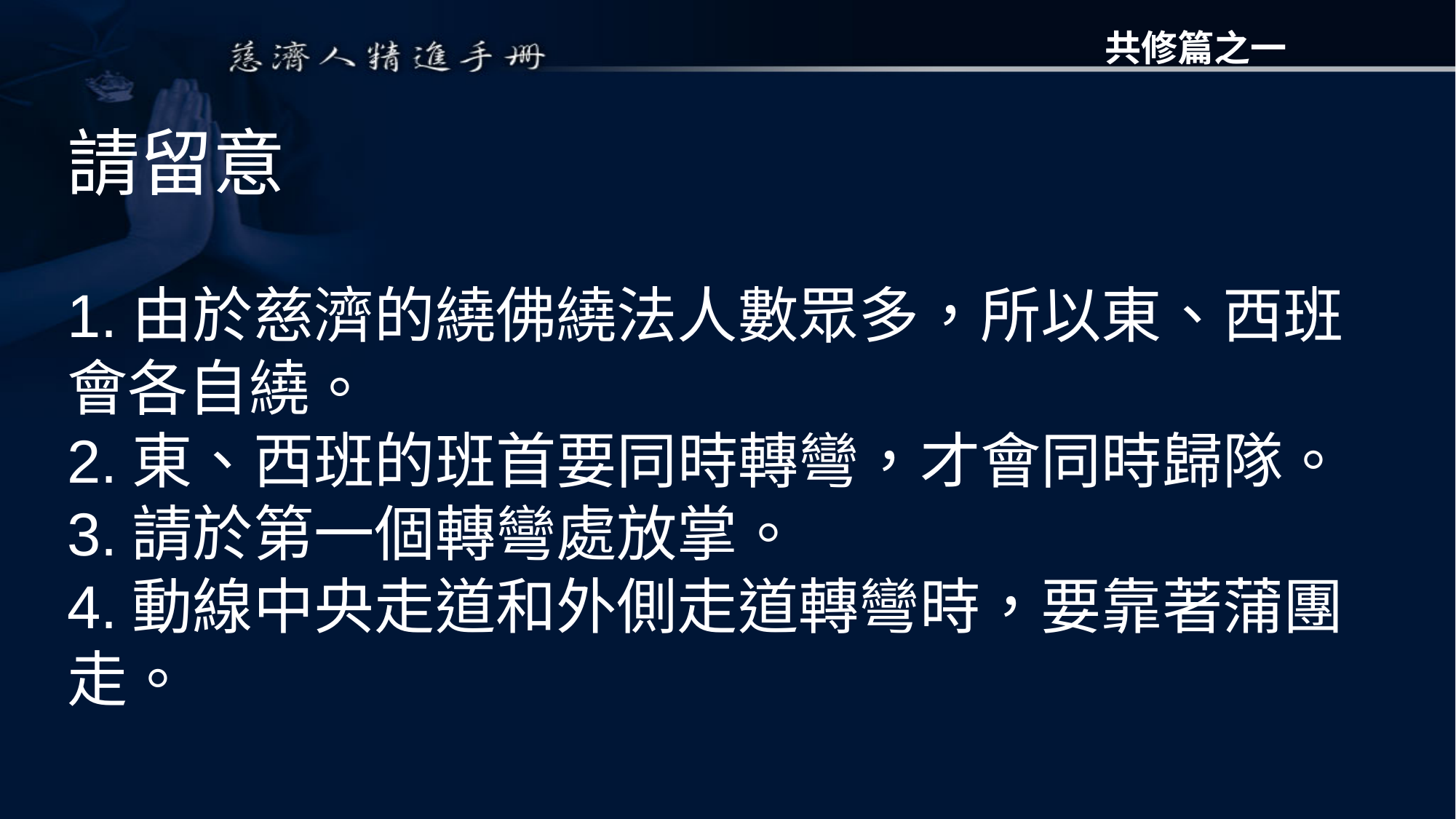

# 請留意 1.由於慈濟的繞佛繞法人數眾多，所以東、西班會各自繞。 2.東、西班的班首要同時轉彎，才會同時歸隊。 3.請於第一個轉彎處放掌。 4.動線中央走道和外側走道轉彎時，要靠著蒲團走。